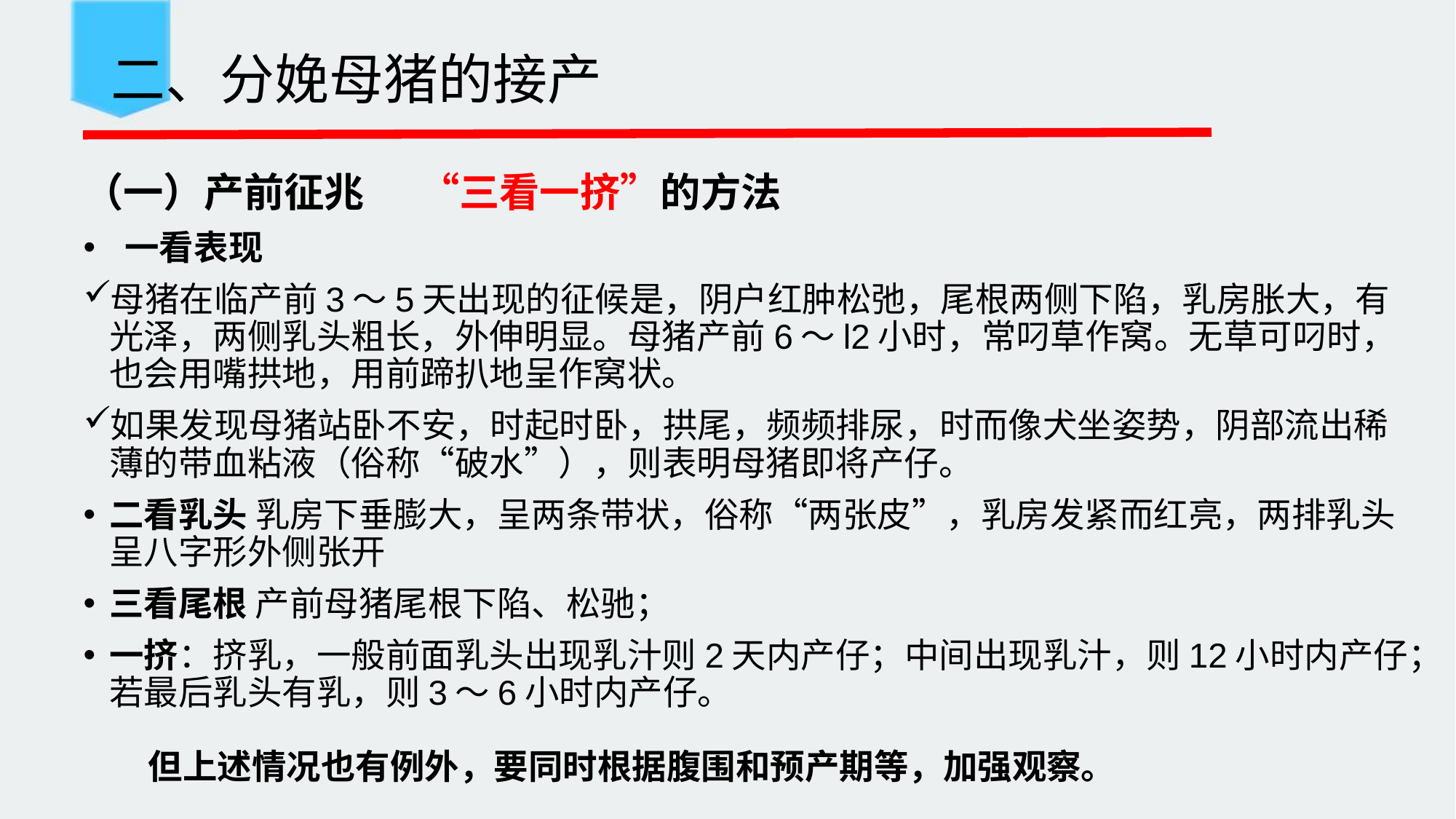

二、分娩母猪的接产
（一）产前征兆      “三看一挤”的方法
 一看表现
母猪在临产前3～5天出现的征候是，阴户红肿松弛，尾根两侧下陷，乳房胀大，有光泽，两侧乳头粗长，外伸明显。母猪产前6～l2小时，常叼草作窝。无草可叼时，也会用嘴拱地，用前蹄扒地呈作窝状。
如果发现母猪站卧不安，时起时卧，拱尾，频频排尿，时而像犬坐姿势，阴部流出稀薄的带血粘液（俗称“破水”），则表明母猪即将产仔。
二看乳头 乳房下垂膨大，呈两条带状，俗称“两张皮”，乳房发紧而红亮，两排乳头呈八字形外侧张开
三看尾根 产前母猪尾根下陷、松驰；
一挤：挤乳，一般前面乳头出现乳汁则2天内产仔；中间出现乳汁，则12小时内产仔；若最后乳头有乳，则3～6小时内产仔。
     但上述情况也有例外，要同时根据腹围和预产期等，加强观察。